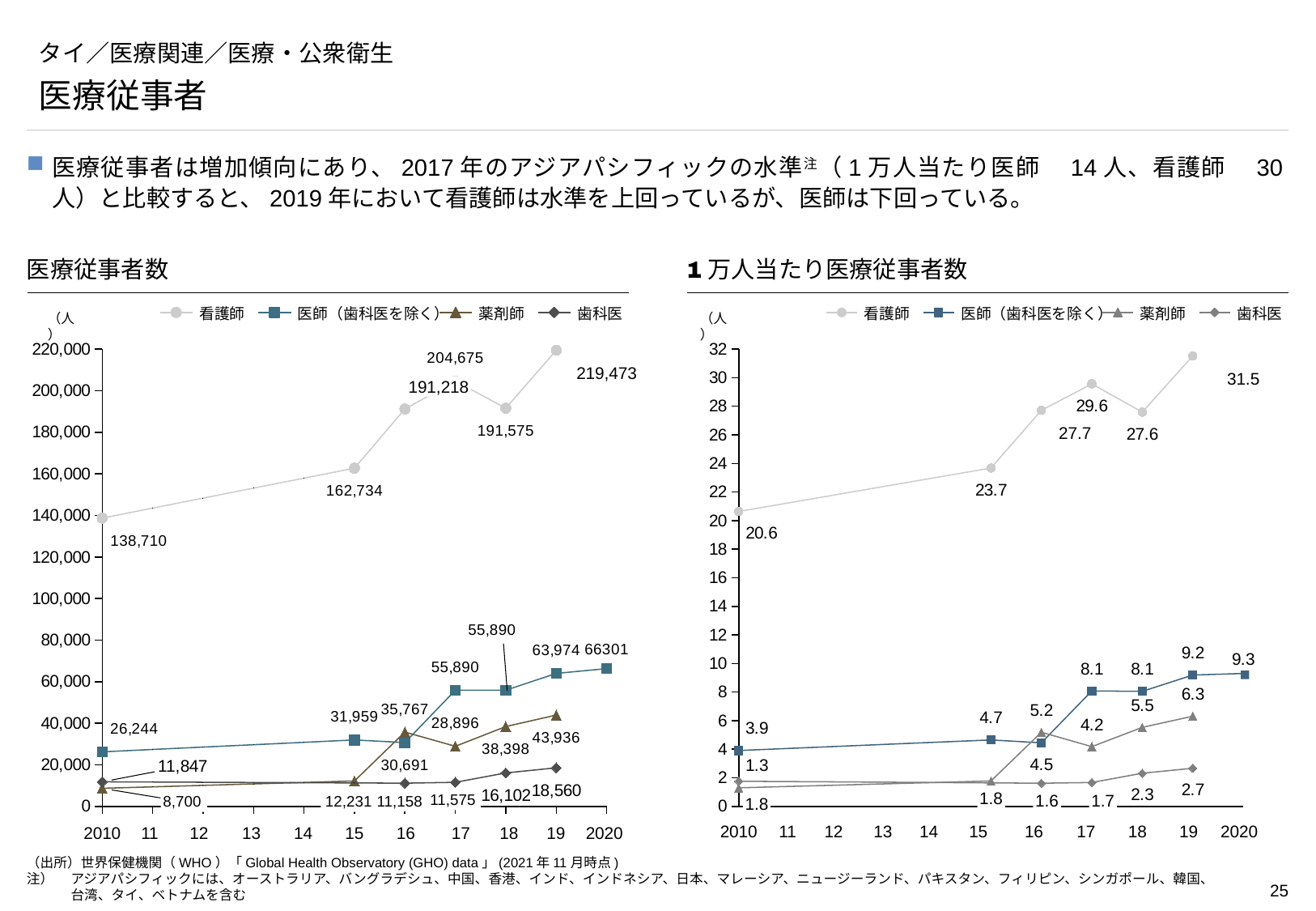

# タイ／医療関連／医療・公衆衛生
医療従事者
医療従事者は増加傾向にあり、2017年のアジアパシフィックの水準注（1万人当たり医師　14人、看護師　30人）と比較すると、2019年において看護師は水準を上回っているが、医師は下回っている。
医療従事者数
1万人当たり医療従事者数
看護師
医師（歯科医を除く）
薬剤師
歯科医
看護師
医師（歯科医を除く）
薬剤師
歯科医

（人）
（人）

### Chart

| Category |  |  |  |  |
|---|---|---|---|---|

### Chart

| Category |  |  |  |  |
|---|---|---|---|---|
219,473
31.5
191,218
27.7

1.8
11,575
1.6
1.7
11,158
8,700
12,231
1.8
12
19
2020
2010
11
13
14
15
16
17
18
2010
11
12
13
14
15
16
17
18
19
2020
（出所）世界保健機関（WHO）「Global Health Observatory (GHO) data」(2021年11月時点)
注）　	アジアパシフィックには、オーストラリア、バングラデシュ、中国、香港、インド、インドネシア、日本、マレーシア、ニュージーランド、パキスタン、フィリピン、シンガポール、韓国、台湾、タイ、ベトナムを含む